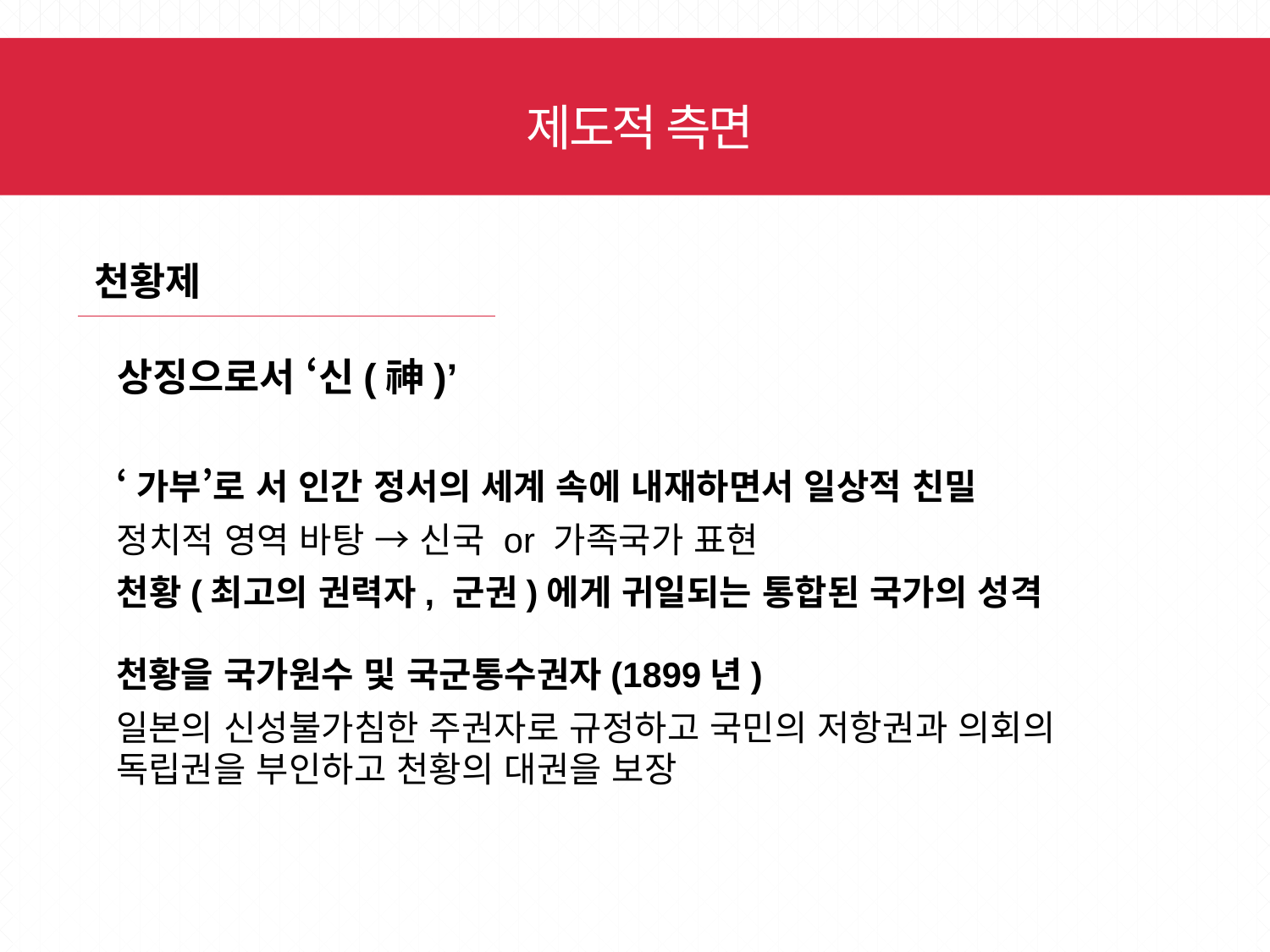

제도적 측면

천황제
상징으로서 ‘신(神)’

‘가부’로 서 인간 정서의 세계 속에 내재하면서 일상적 친밀
정치적 영역 바탕 → 신국 or 가족국가 표현
천황(최고의 권력자, 군권)에게 귀일되는 통합된 국가의 성격
천황을 국가원수 및 국군통수권자(1899년)
일본의 신성불가침한 주권자로 규정하고 국민의 저항권과 의회의 독립권을 부인하고 천황의 대권을 보장